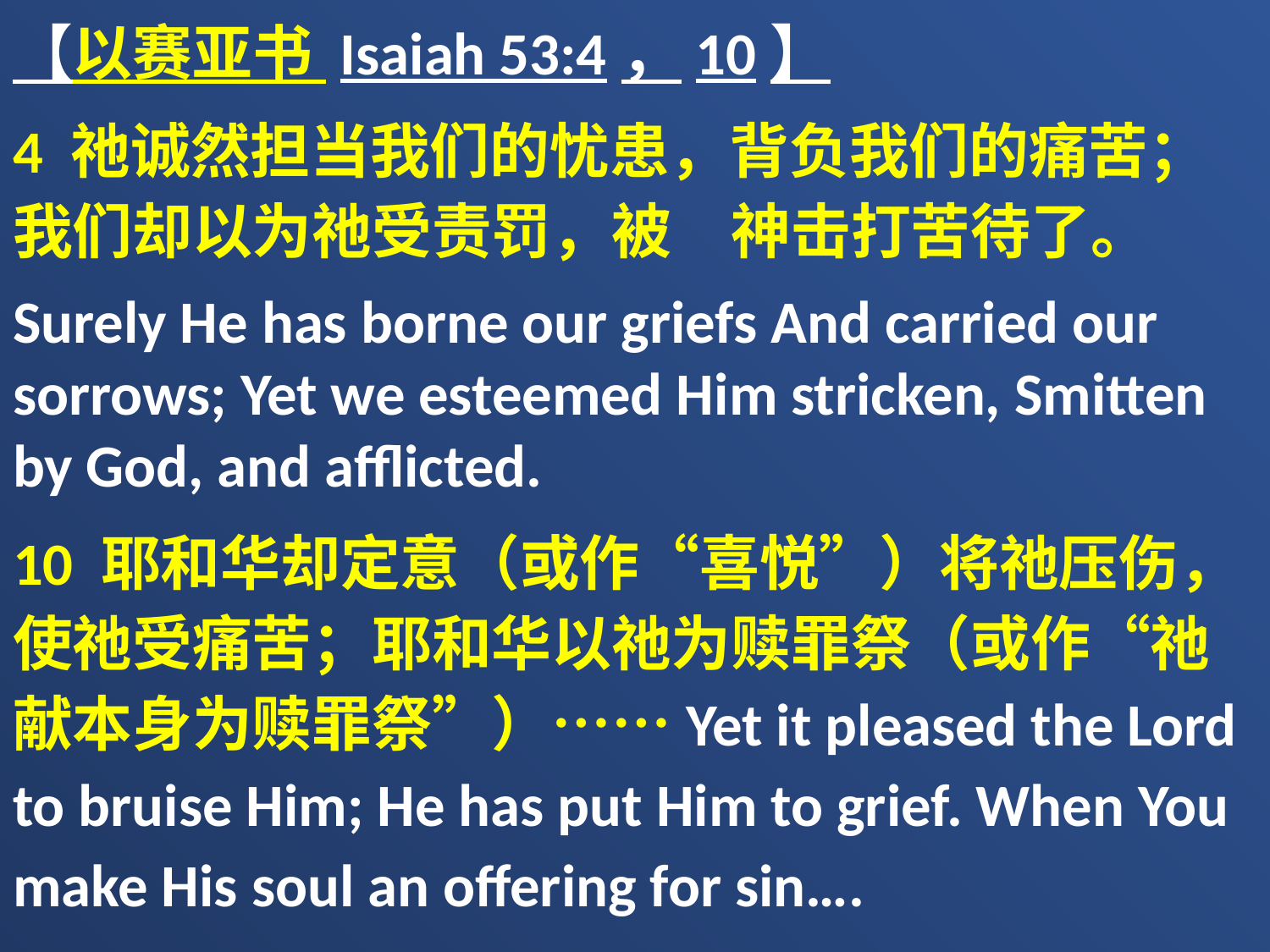

【以赛亚书 Isaiah 53:4，10】
4 祂诚然担当我们的忧患，背负我们的痛苦；我们却以为祂受责罚，被　神击打苦待了。
Surely He has borne our griefs And carried our sorrows; Yet we esteemed Him stricken, Smitten by God, and afflicted.
10 耶和华却定意（或作“喜悦”）将祂压伤，使祂受痛苦；耶和华以祂为赎罪祭（或作“祂献本身为赎罪祭”）……Yet it pleased the Lord to bruise Him; He has put Him to grief. When You make His soul an offering for sin….